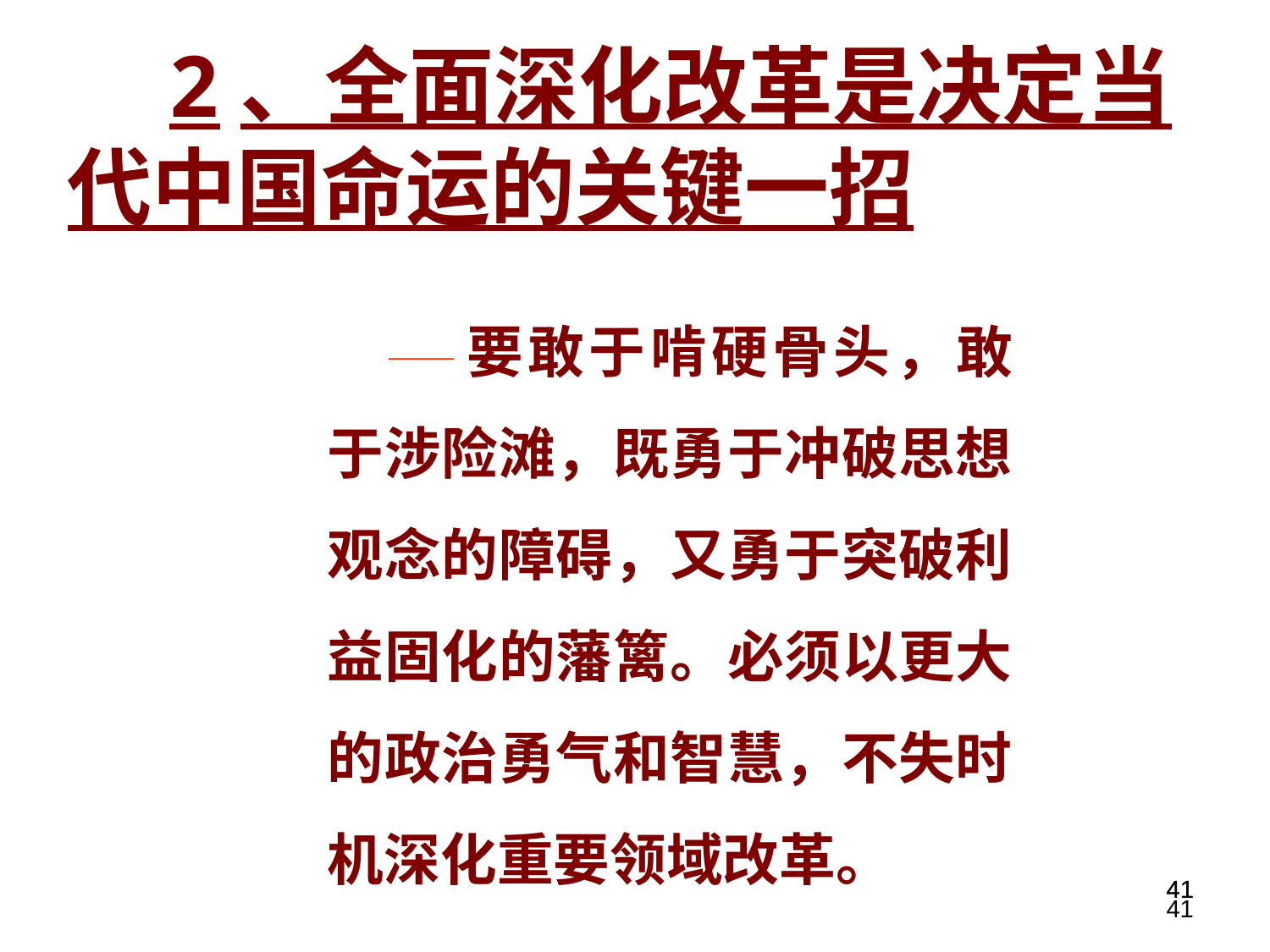

2、全面深化改革是决定当代中国命运的关键一招

　 ——要敢于啃硬骨头，敢于涉险滩，既勇于冲破思想观念的障碍，又勇于突破利益固化的藩篱。必须以更大的政治勇气和智慧，不失时机深化重要领域改革。
41
41
41